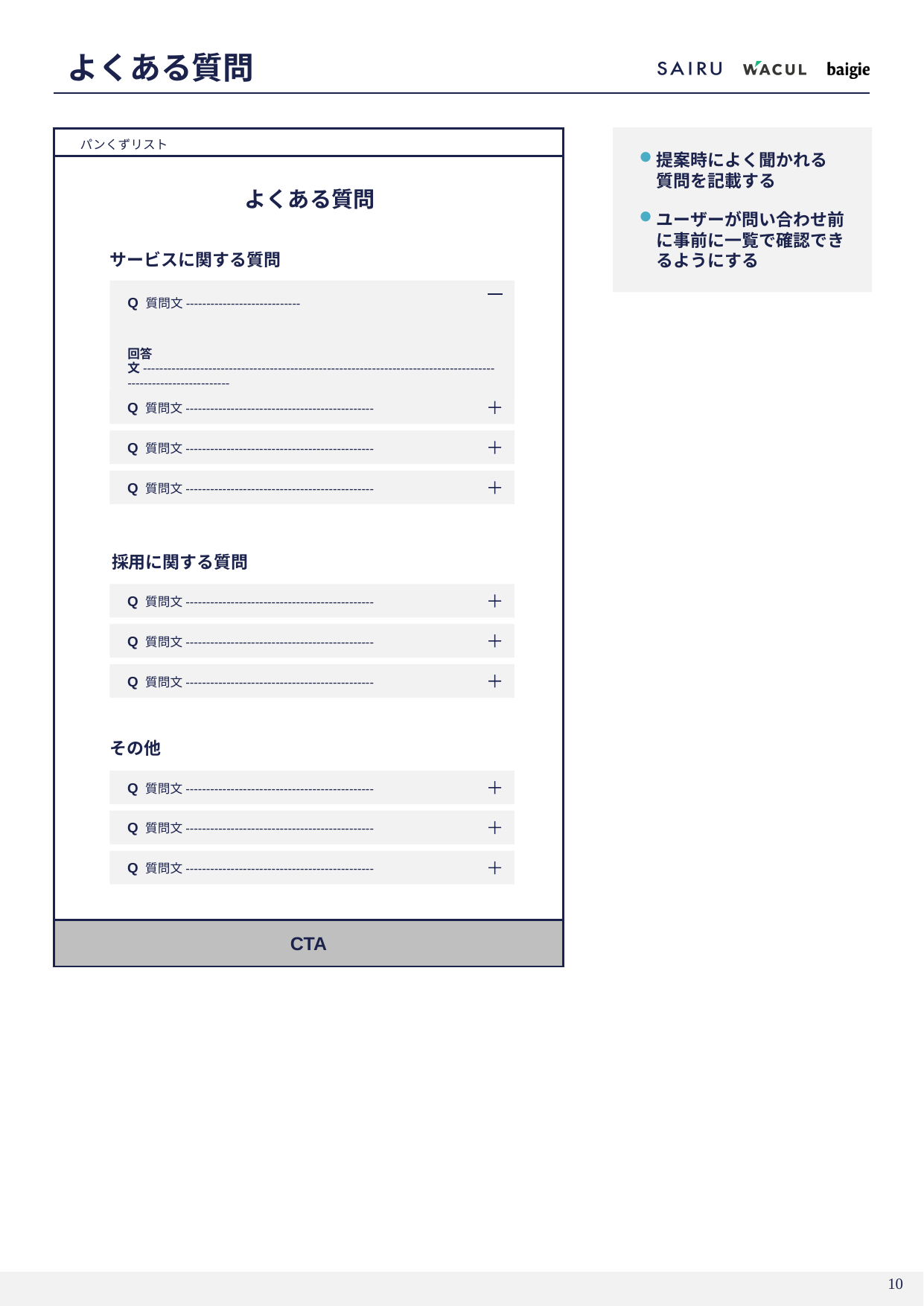

# よくある質問
提案時によく聞かれる
質問を記載する
ユーザーが問い合わせ前に事前に一覧で確認できるようにする
パンくずリスト

よくある質問
サービスに関する質問
Q 質問文----------------------------

回答文---------------------------------------------------------------------------------------------------------------
Q 質問文----------------------------------------------

Q 質問文----------------------------------------------

Q 質問文----------------------------------------------

採用に関する質問
Q 質問文----------------------------------------------

Q 質問文----------------------------------------------

Q 質問文----------------------------------------------

その他
Q 質問文----------------------------------------------

Q 質問文----------------------------------------------

Q 質問文----------------------------------------------

CTA
10